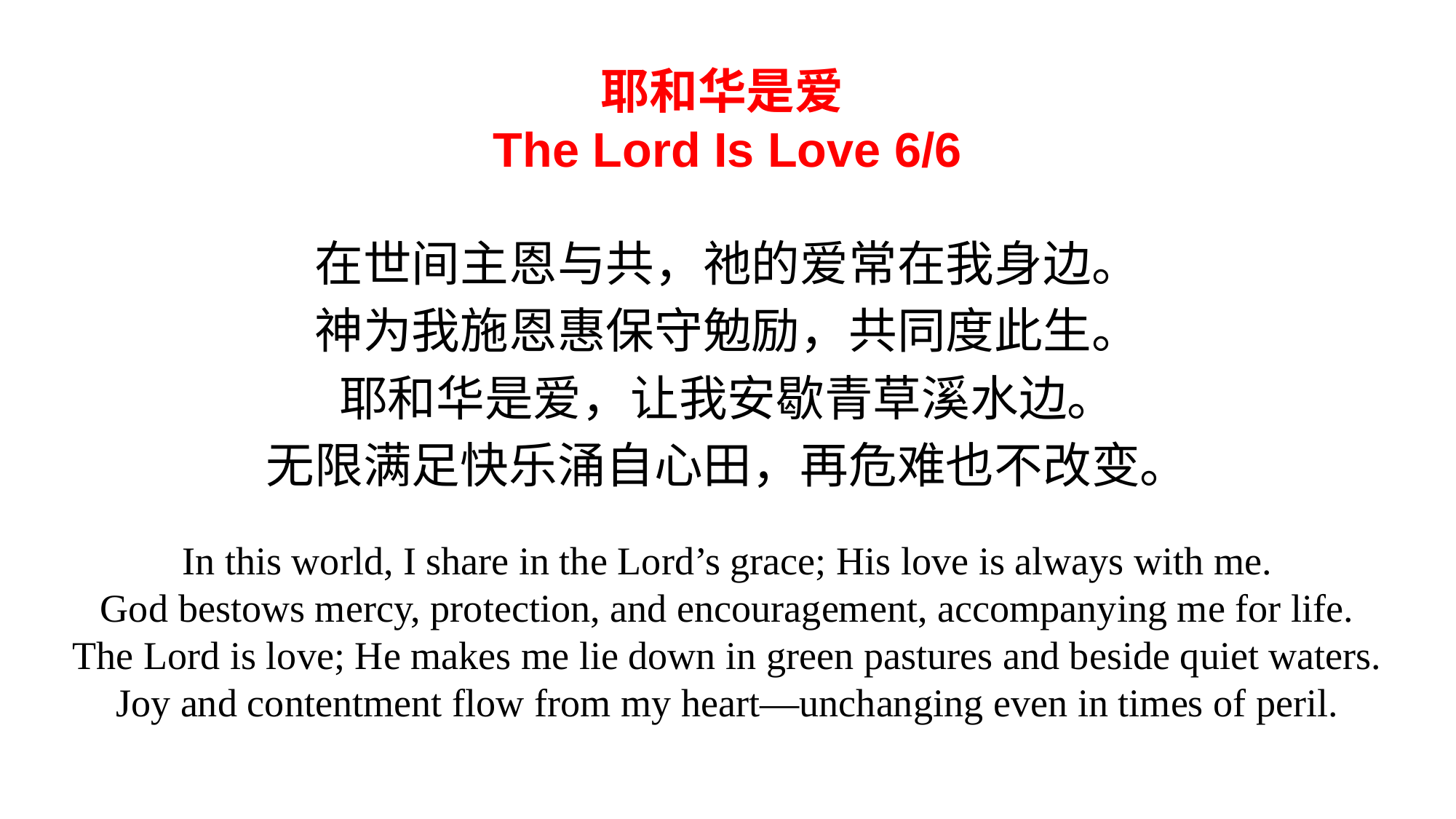

耶和华是爱
The Lord Is Love 6/6
在世间主恩与共，祂的爱常在我身边。
神为我施恩惠保守勉励，共同度此生。
耶和华是爱，让我安歇青草溪水边。
无限满足快乐涌自心田，再危难也不改变。

In this world, I share in the Lord’s grace; His love is always with me.
God bestows mercy, protection, and encouragement, accompanying me for life.
The Lord is love; He makes me lie down in green pastures and beside quiet waters.
Joy and contentment flow from my heart—unchanging even in times of peril.